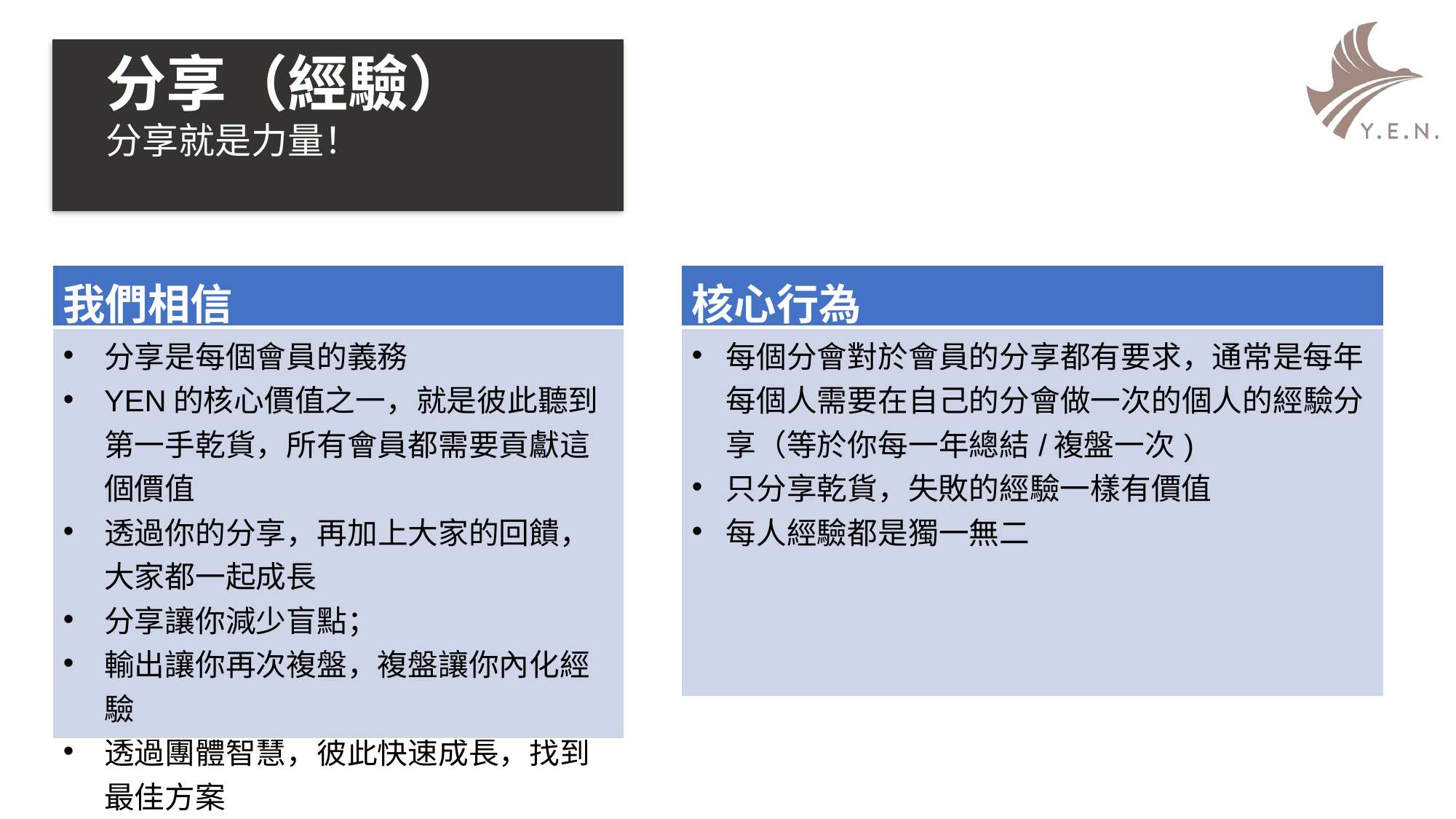

分享（經驗）
分享就是力量！
| 我們相信 |
| --- |
| 分享是每個會員的義務 YEN的核心價值之一，就是彼此聽到第一手乾貨，所有會員都需要貢獻這個價值 透過你的分享，再加上大家的回饋，大家都一起成長 分享讓你減少盲點； 輸出讓你再次複盤，複盤讓你內化經驗 透過團體智慧，彼此快速成長，找到最佳方案 |
| 核心行為 |
| --- |
| 每個分會對於會員的分享都有要求，通常是每年每個人需要在自己的分會做一次的個人的經驗分享（等於你每一年總結/複盤一次) 只分享乾貨，失敗的經驗一樣有價值 每人經驗都是獨一無二 |